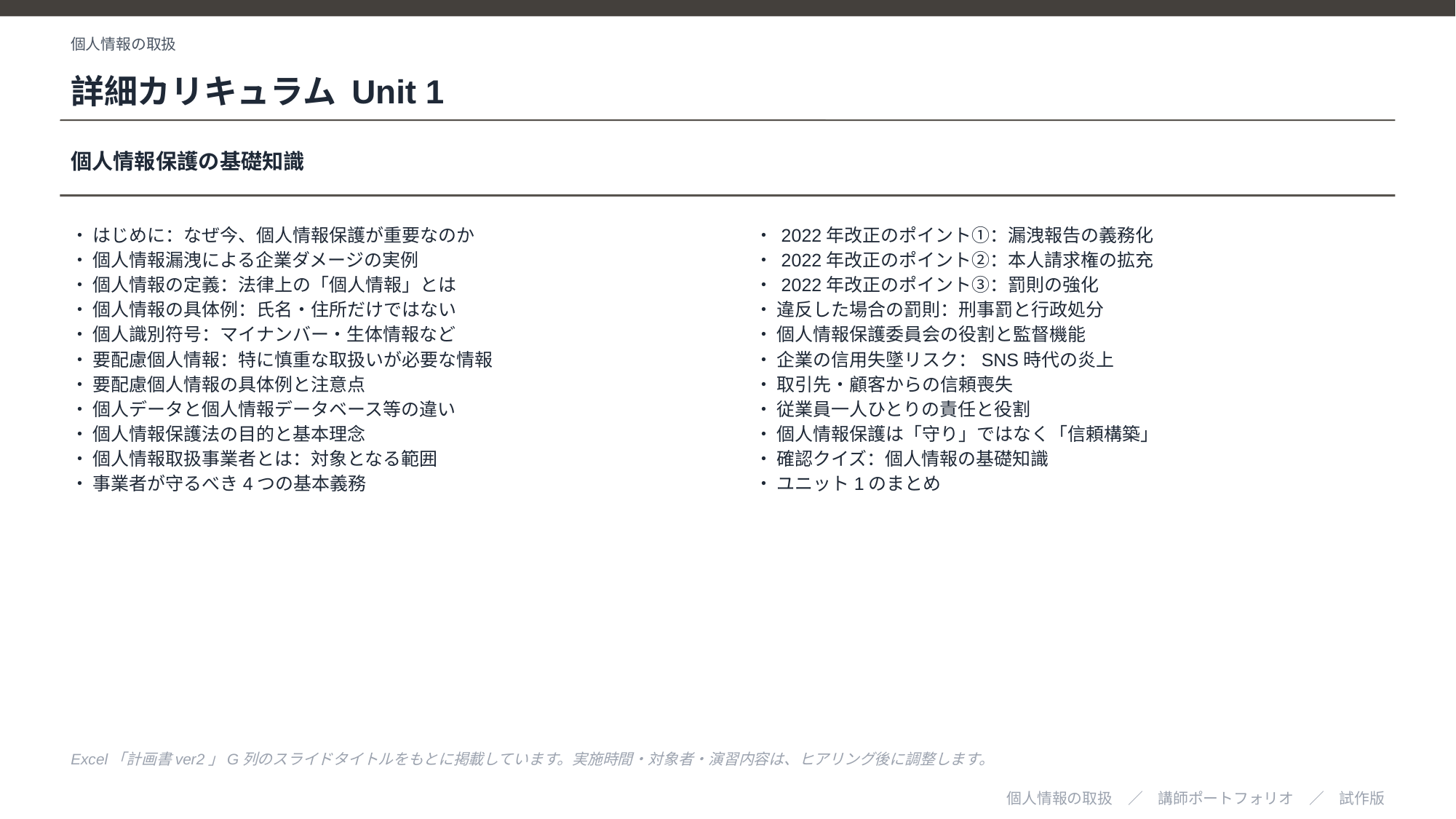

個人情報の取扱
詳細カリキュラム Unit 1

個人情報保護の基礎知識

・ はじめに：なぜ今、個人情報保護が重要なのか
・ 個人情報漏洩による企業ダメージの実例
・ 個人情報の定義：法律上の「個人情報」とは
・ 個人情報の具体例：氏名・住所だけではない
・ 個人識別符号：マイナンバー・生体情報など
・ 要配慮個人情報：特に慎重な取扱いが必要な情報
・ 要配慮個人情報の具体例と注意点
・ 個人データと個人情報データベース等の違い
・ 個人情報保護法の目的と基本理念
・ 個人情報取扱事業者とは：対象となる範囲
・ 事業者が守るべき4つの基本義務
・ 2022年改正のポイント①：漏洩報告の義務化
・ 2022年改正のポイント②：本人請求権の拡充
・ 2022年改正のポイント③：罰則の強化
・ 違反した場合の罰則：刑事罰と行政処分
・ 個人情報保護委員会の役割と監督機能
・ 企業の信用失墜リスク：SNS時代の炎上
・ 取引先・顧客からの信頼喪失
・ 従業員一人ひとりの責任と役割
・ 個人情報保護は「守り」ではなく「信頼構築」
・ 確認クイズ：個人情報の基礎知識
・ ユニット1のまとめ
Excel「計画書ver2」G列のスライドタイトルをもとに掲載しています。実施時間・対象者・演習内容は、ヒアリング後に調整します。
個人情報の取扱　／　講師ポートフォリオ　／　試作版